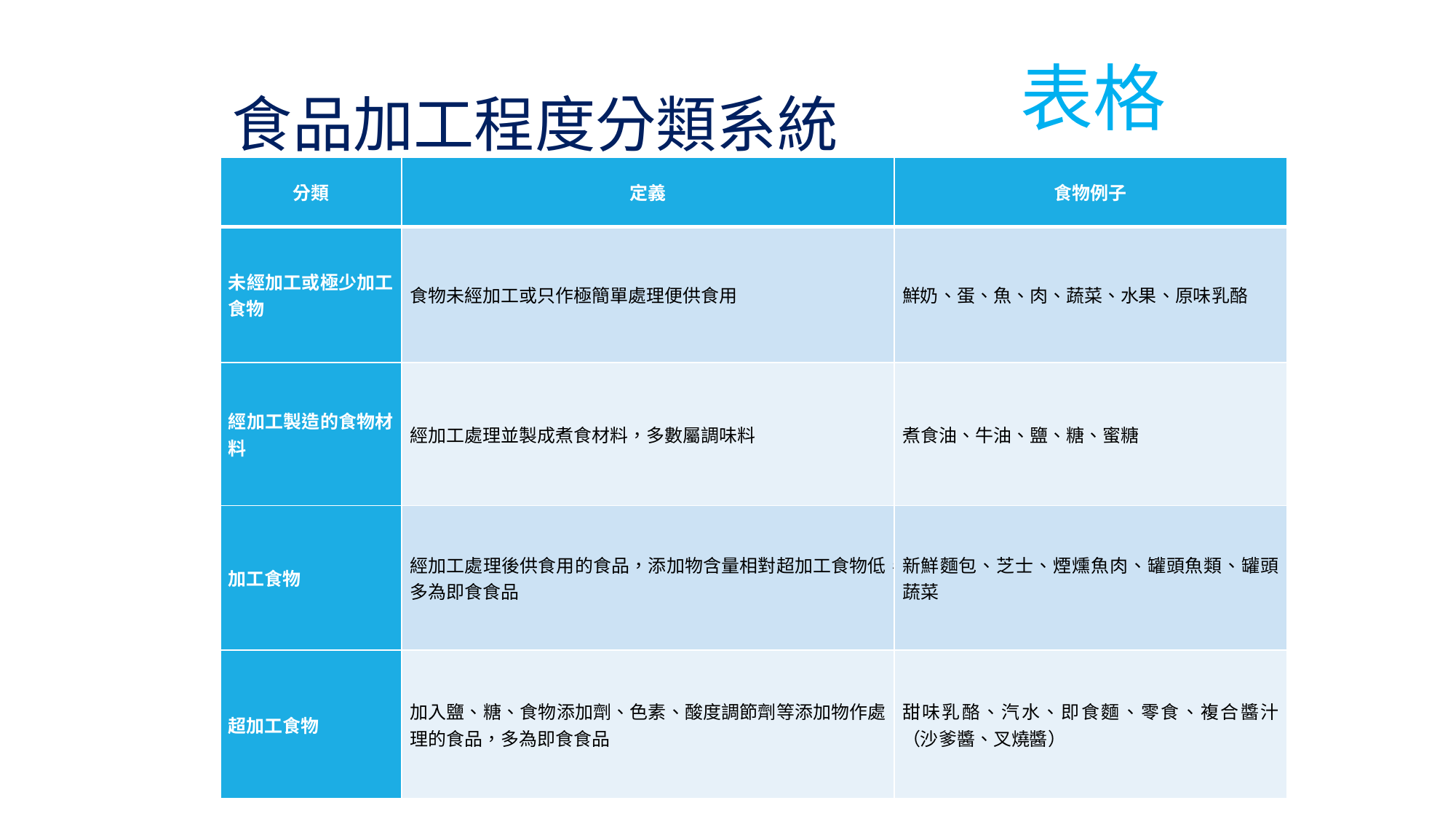

表格
食品加工程度分類系統
| 分類 | 定義 | 食物例子 |
| --- | --- | --- |
| 未經加工或極少加工食物 | 食物未經加工或只作極簡單處理便供食用 | 鮮奶、蛋、魚、肉、蔬菜、水果、原味乳酪 |
| 經加工製造的食物材料 | 經加工處理並製成煮食材料，多數屬調味料 | 煮食油、牛油、鹽、糖、蜜糖 |
| 加工食物 | 經加工處理後供食用的食品，添加物含量相對超加工食物低，多為即食食品 | 新鮮麵包、芝士、煙燻魚肉、罐頭魚類、罐頭蔬菜 |
| 超加工食物 | 加入鹽、糖、食物添加劑、色素、酸度調節劑等添加物作處理的食品，多為即食食品 | 甜味乳酪、汽水、即食麵、零食、複合醬汁（沙爹醬、叉燒醬） |